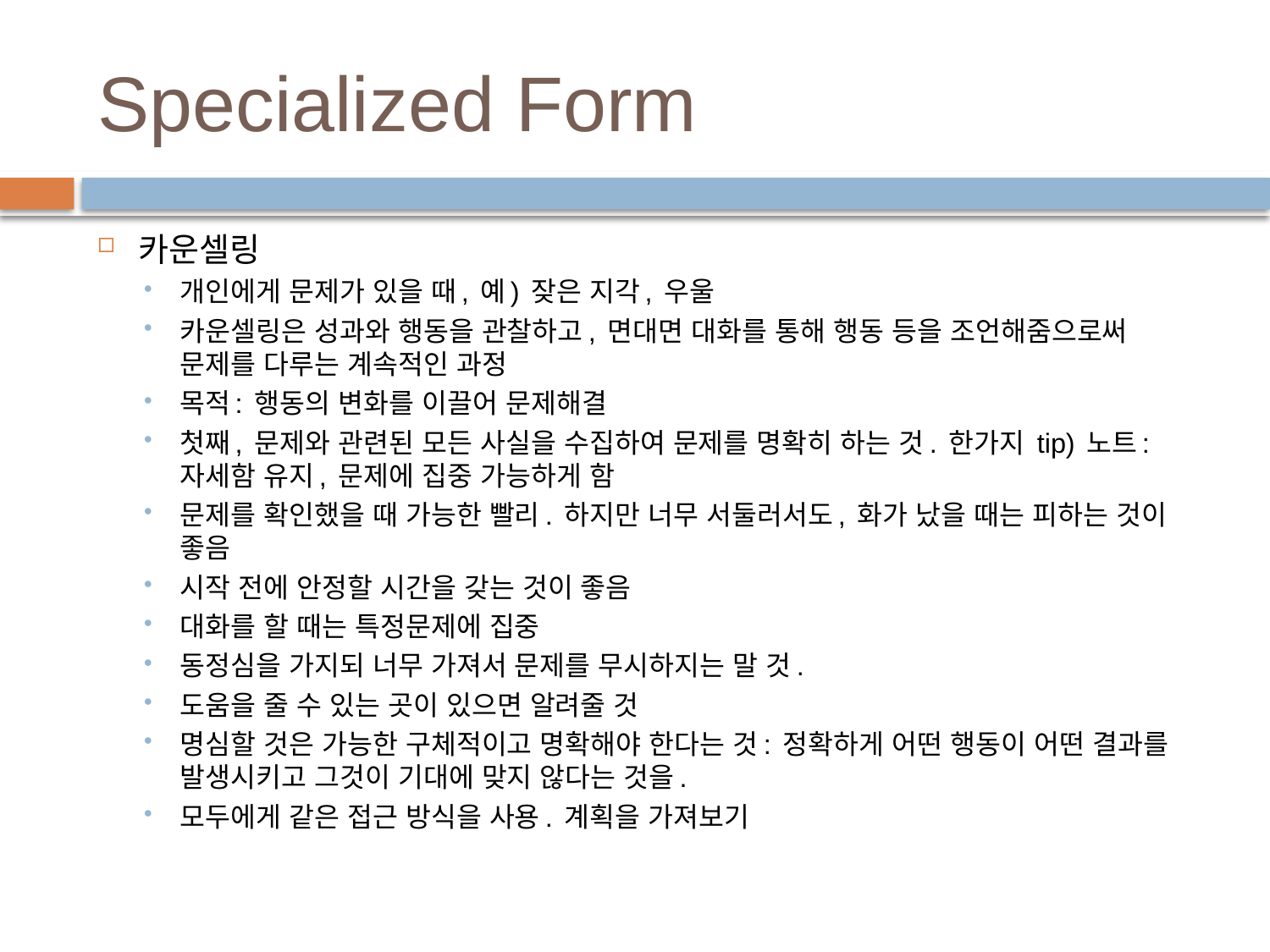

# Specialized Form
카운셀링
개인에게 문제가 있을 때, 예) 잦은 지각, 우울
카운셀링은 성과와 행동을 관찰하고, 면대면 대화를 통해 행동 등을 조언해줌으로써 문제를 다루는 계속적인 과정
목적: 행동의 변화를 이끌어 문제해결
첫째, 문제와 관련된 모든 사실을 수집하여 문제를 명확히 하는 것. 한가지 tip) 노트: 자세함 유지, 문제에 집중 가능하게 함
문제를 확인했을 때 가능한 빨리. 하지만 너무 서둘러서도, 화가 났을 때는 피하는 것이 좋음
시작 전에 안정할 시간을 갖는 것이 좋음
대화를 할 때는 특정문제에 집중
동정심을 가지되 너무 가져서 문제를 무시하지는 말 것.
도움을 줄 수 있는 곳이 있으면 알려줄 것
명심할 것은 가능한 구체적이고 명확해야 한다는 것: 정확하게 어떤 행동이 어떤 결과를 발생시키고 그것이 기대에 맞지 않다는 것을.
모두에게 같은 접근 방식을 사용. 계획을 가져보기